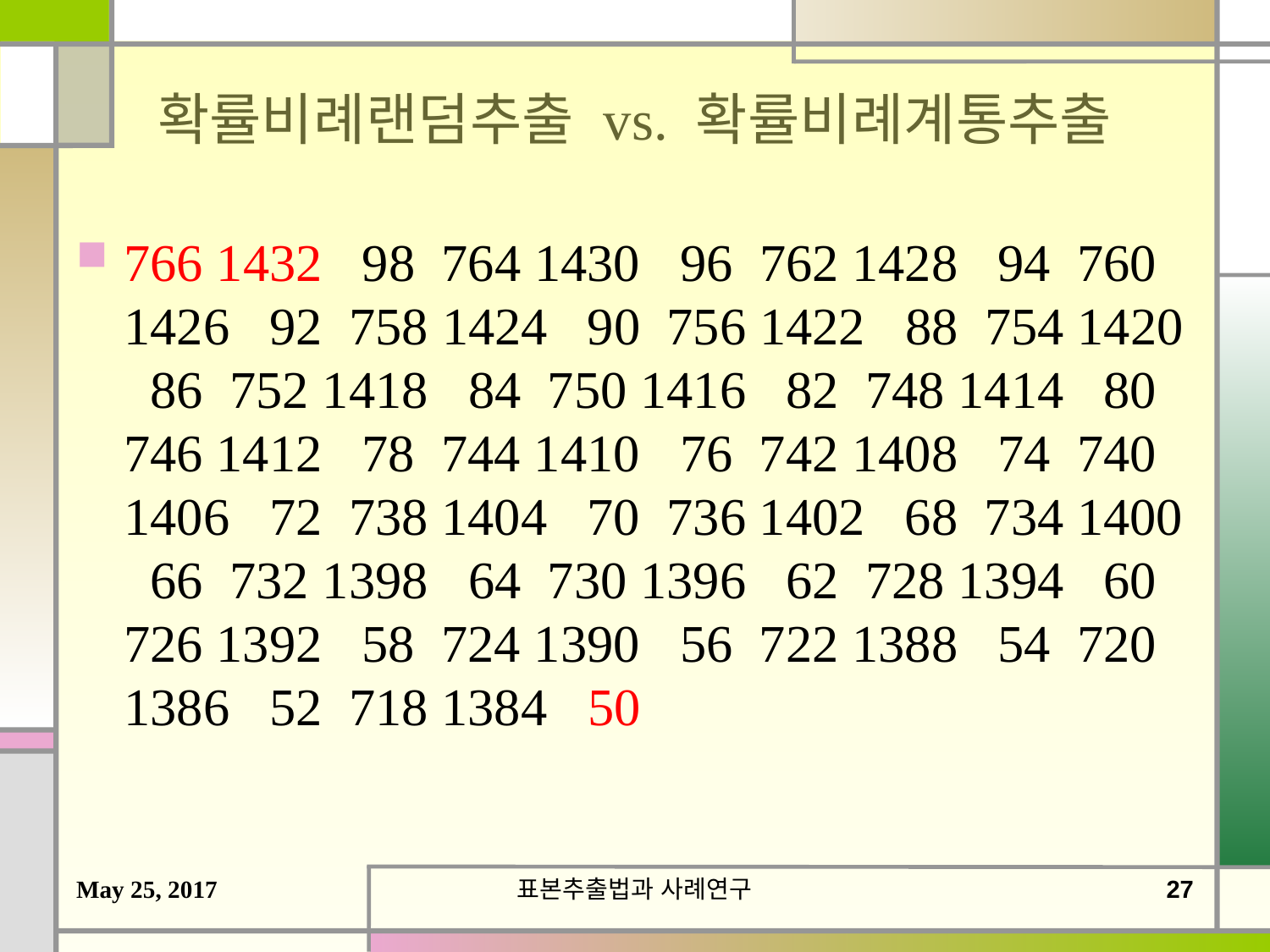

# 확률비례랜덤추출 vs. 확률비례계통추출
766 1432   98  764 1430   96  762 1428   94  760 1426   92  758 1424   90  756 1422   88  754 1420   86  752 1418   84  750 1416   82  748 1414   80  746 1412   78  744 1410   76  742 1408   74  740 1406   72  738 1404   70  736 1402   68  734 1400   66  732 1398   64  730 1396   62  728 1394   60  726 1392   58  724 1390   56  722 1388   54  720 1386   52  718 1384   50
May 25, 2017
표본추출법과 사례연구
27